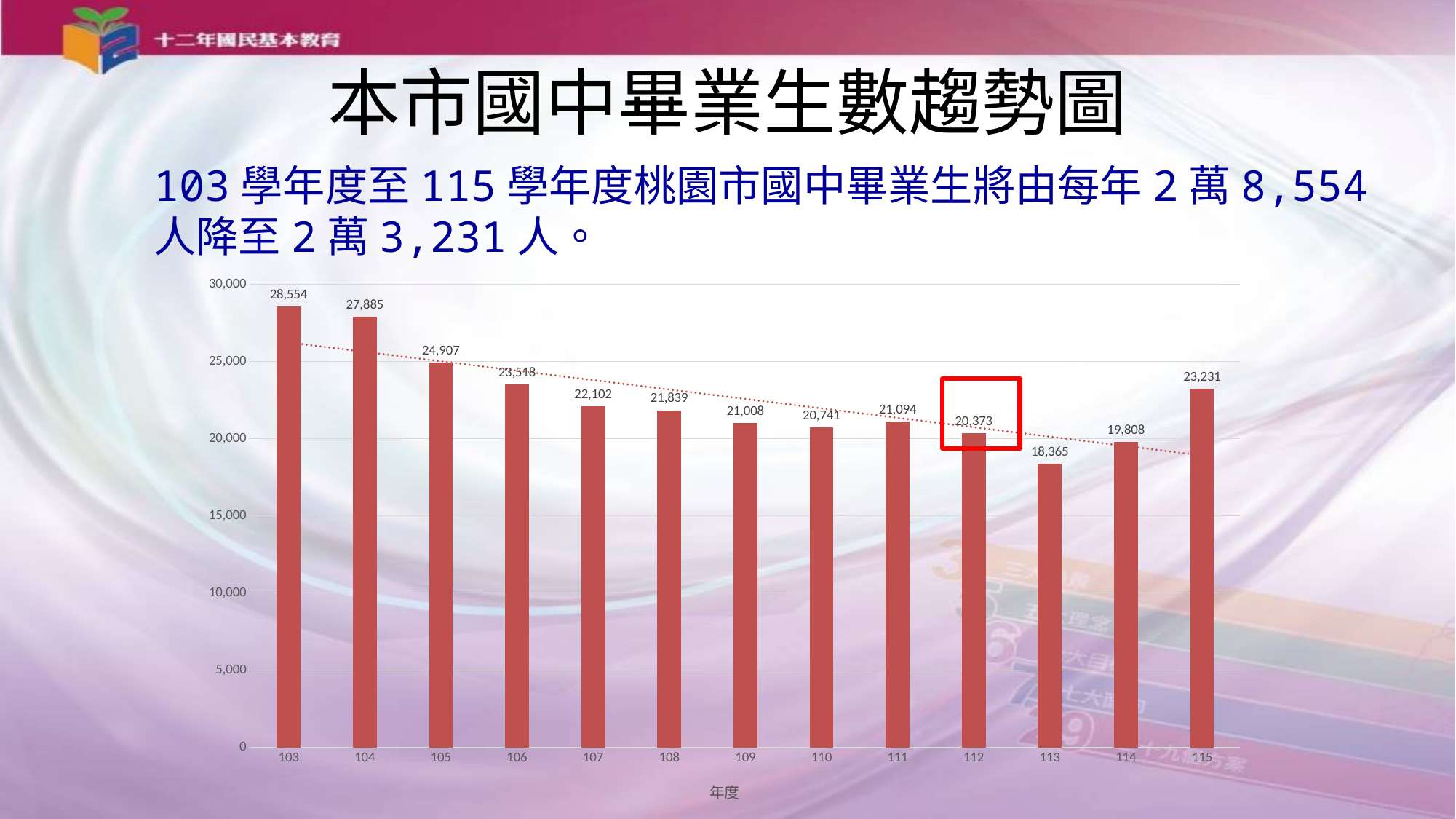

本市國中畢業生數趨勢圖

103學年度至115學年度桃園市國中畢業生將由每年2萬8,554人降至2萬3,231人。

### Chart

| Category |  |
|---|---|
| 103 | 28554.0 |
| 104 | 27885.0 |
| 105 | 24907.0 |
| 106 | 23518.0 |
| 107 | 22102.0 |
| 108 | 21839.0 |
| 109 | 21008.0 |
| 110 | 20741.0 |
| 111 | 21094.0 |
| 112 | 20373.0 |
| 113 | 18365.0 |
| 114 | 19808.0 |
| 115 | 23231.0 |